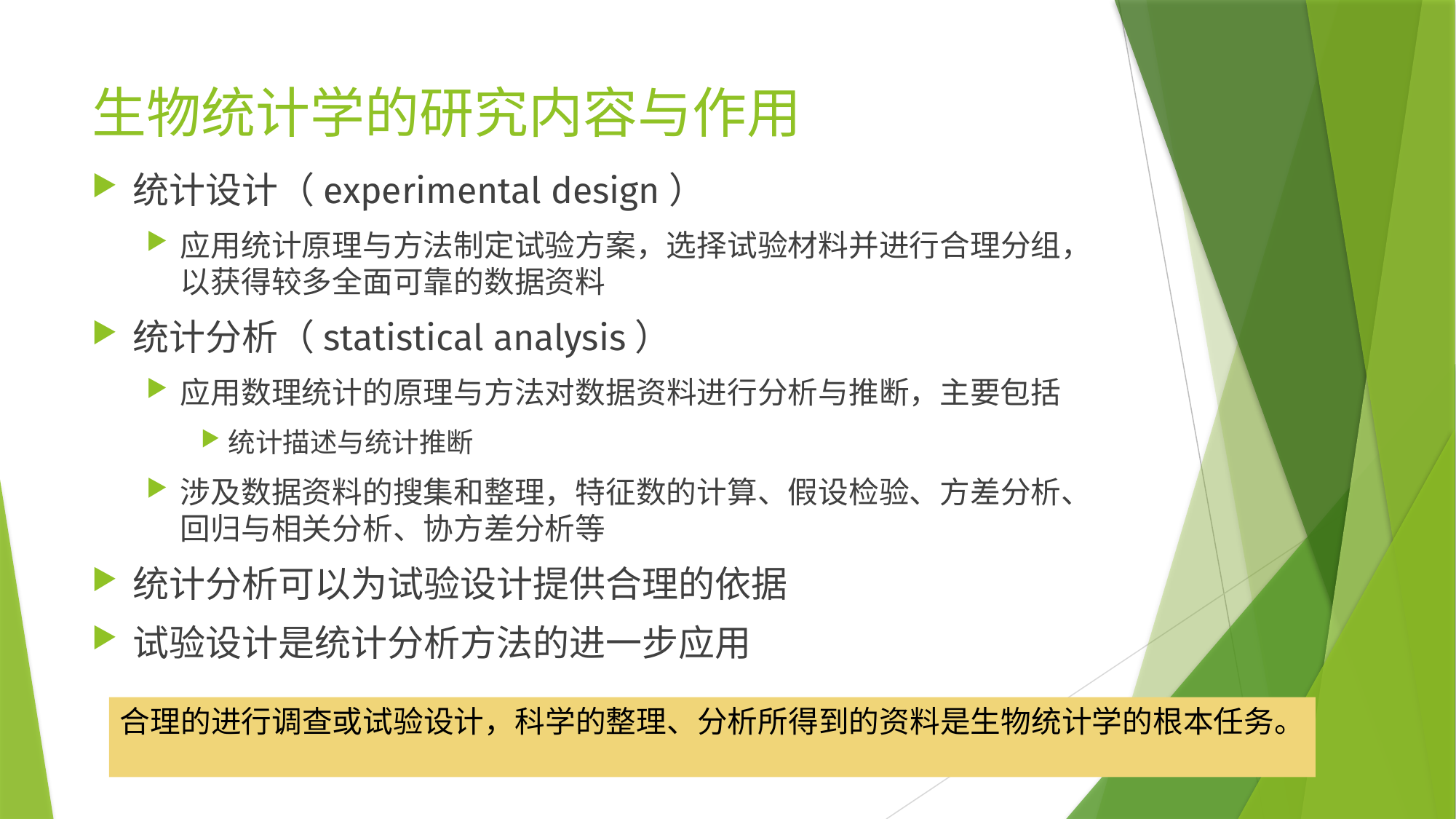

# 生物统计学的研究内容与作用
统计设计（experimental design）
应用统计原理与方法制定试验方案，选择试验材料并进行合理分组，以获得较多全面可靠的数据资料
统计分析（statistical analysis）
应用数理统计的原理与方法对数据资料进行分析与推断，主要包括
统计描述与统计推断
涉及数据资料的搜集和整理，特征数的计算、假设检验、方差分析、回归与相关分析、协方差分析等
统计分析可以为试验设计提供合理的依据
试验设计是统计分析方法的进一步应用

合理的进行调查或试验设计，科学的整理、分析所得到的资料是生物统计学的根本任务。